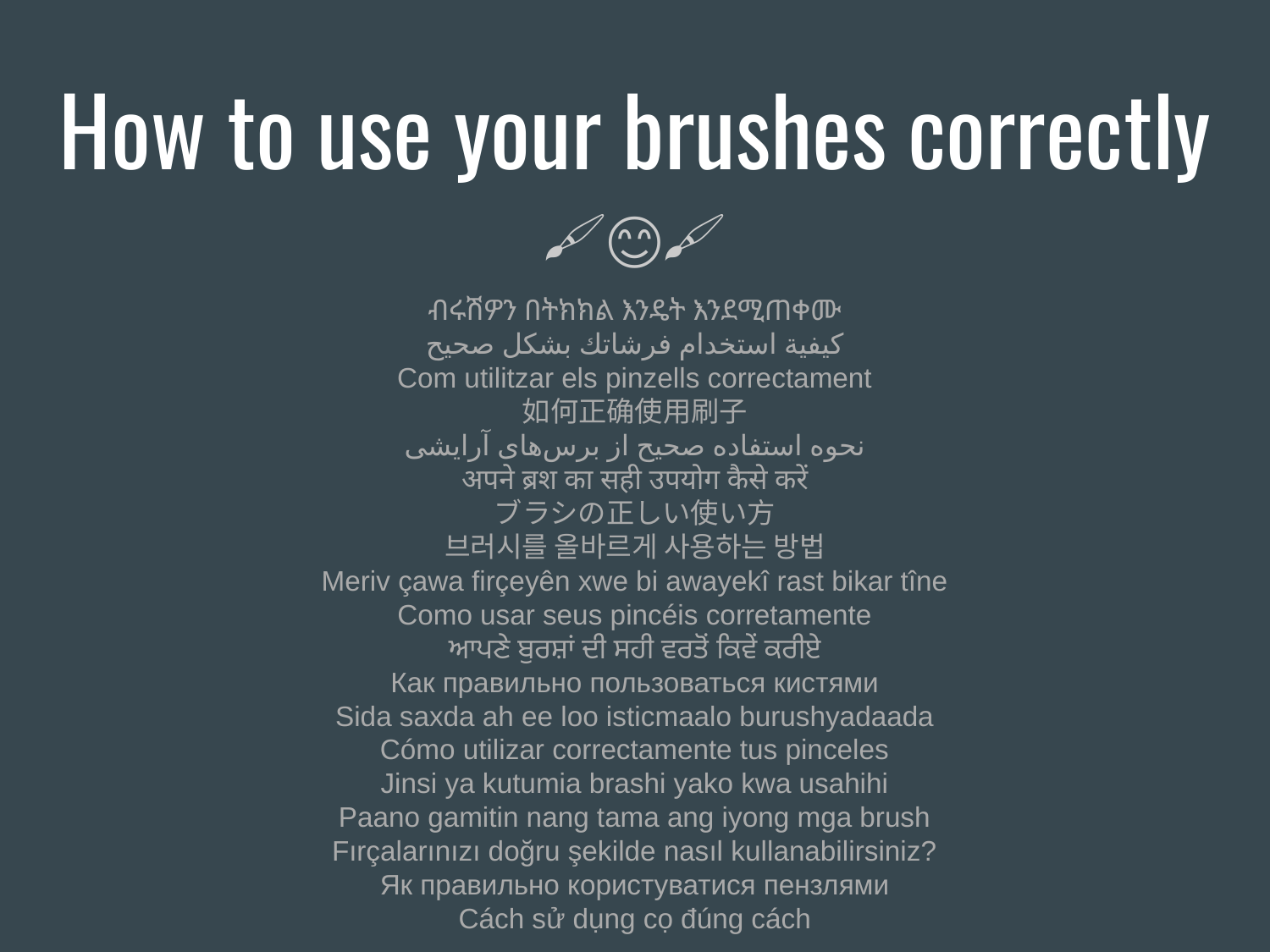

How to use your brushes correctly
🖌️😊🖌️
ብሩሽዎን በትክክል እንዴት እንደሚጠቀሙ
كيفية استخدام فرشاتك بشكل صحيح
Com utilitzar els pinzells correctament
如何正确使用刷子
نحوه استفاده صحیح از برس‌های آرایشی
अपने ब्रश का सही उपयोग कैसे करें
ブラシの正しい使い方
브러시를 올바르게 사용하는 방법
Meriv çawa firçeyên xwe bi awayekî rast bikar tîne
Como usar seus pincéis corretamente
ਆਪਣੇ ਬੁਰਸ਼ਾਂ ਦੀ ਸਹੀ ਵਰਤੋਂ ਕਿਵੇਂ ਕਰੀਏ
Как правильно пользоваться кистями
Sida saxda ah ee loo isticmaalo burushyadaada
Cómo utilizar correctamente tus pinceles
Jinsi ya kutumia brashi yako kwa usahihi
Paano gamitin nang tama ang iyong mga brush
Fırçalarınızı doğru şekilde nasıl kullanabilirsiniz?
Як правильно користуватися пензлями
Cách sử dụng cọ đúng cách